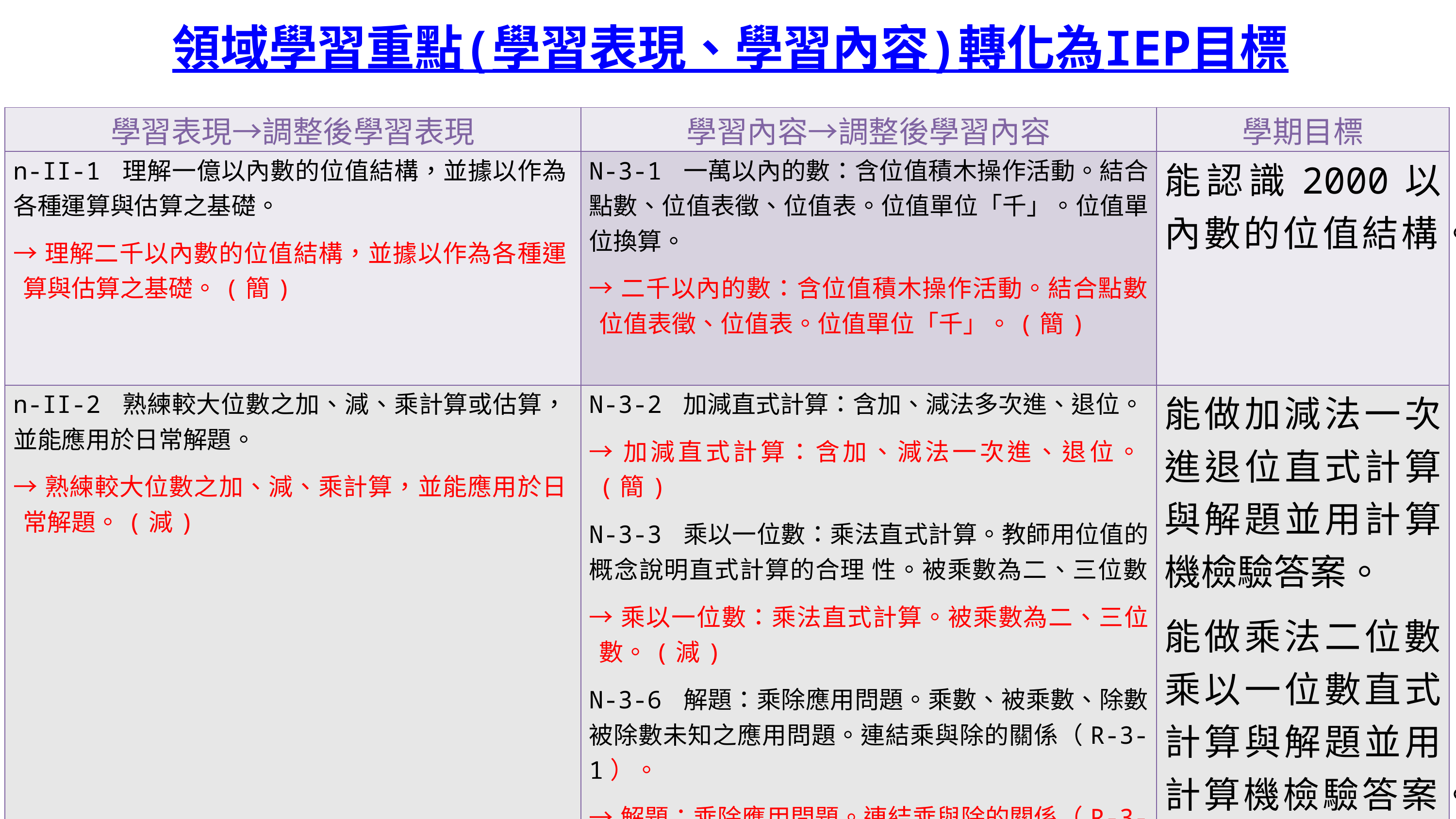

# 領域學習重點(學習表現、學習內容)轉化為IEP目標
| 學習表現→調整後學習表現 | 學習內容→調整後學習內容 | 學期目標 |
| --- | --- | --- |
| n-II-1 理解一億以內數的位值結構，並據以作為各種運算與估算之基礎。 →理解二千以內數的位值結構，並據以作為各種運算與估算之基礎。(簡) | N-3-1 一萬以內的數：含位值積木操作活動。結合點數、位值表徵、位值表。位值單位「千」。位值單位換算。 →二千以內的數：含位值積木操作活動。結合點數、位值表徵、位值表。位值單位「千」。(簡) | 能認識2000以內數的位值結構。 |
| n-II-2 熟練較大位數之加、減、乘計算或估算，並能應用於日常解題。 →熟練較大位數之加、減、乘計算，並能應用於日常解題。(減) | N-3-2 加減直式計算：含加、減法多次進、退位。 →加減直式計算：含加、減法一次進、退位。(簡) N-3-3 乘以一位數：乘法直式計算。教師用位值的概念說明直式計算的合理 性。被乘數為二、三位數。 →乘以一位數：乘法直式計算。被乘數為二、三位數。(減) N-3-6 解題：乘除應用問題。乘數、被乘數、除數、被除數未知之應用問題。連結乘與除的關係（R-3-1）。 →解題：乘除應用問題。連結乘與除的關係（R-3-1）。(減) | 能做加減法一次進退位直式計算與解題並用計算機檢驗答案。 能做乘法二位數乘以一位數直式計算與解題並用計算機檢驗答案。 |